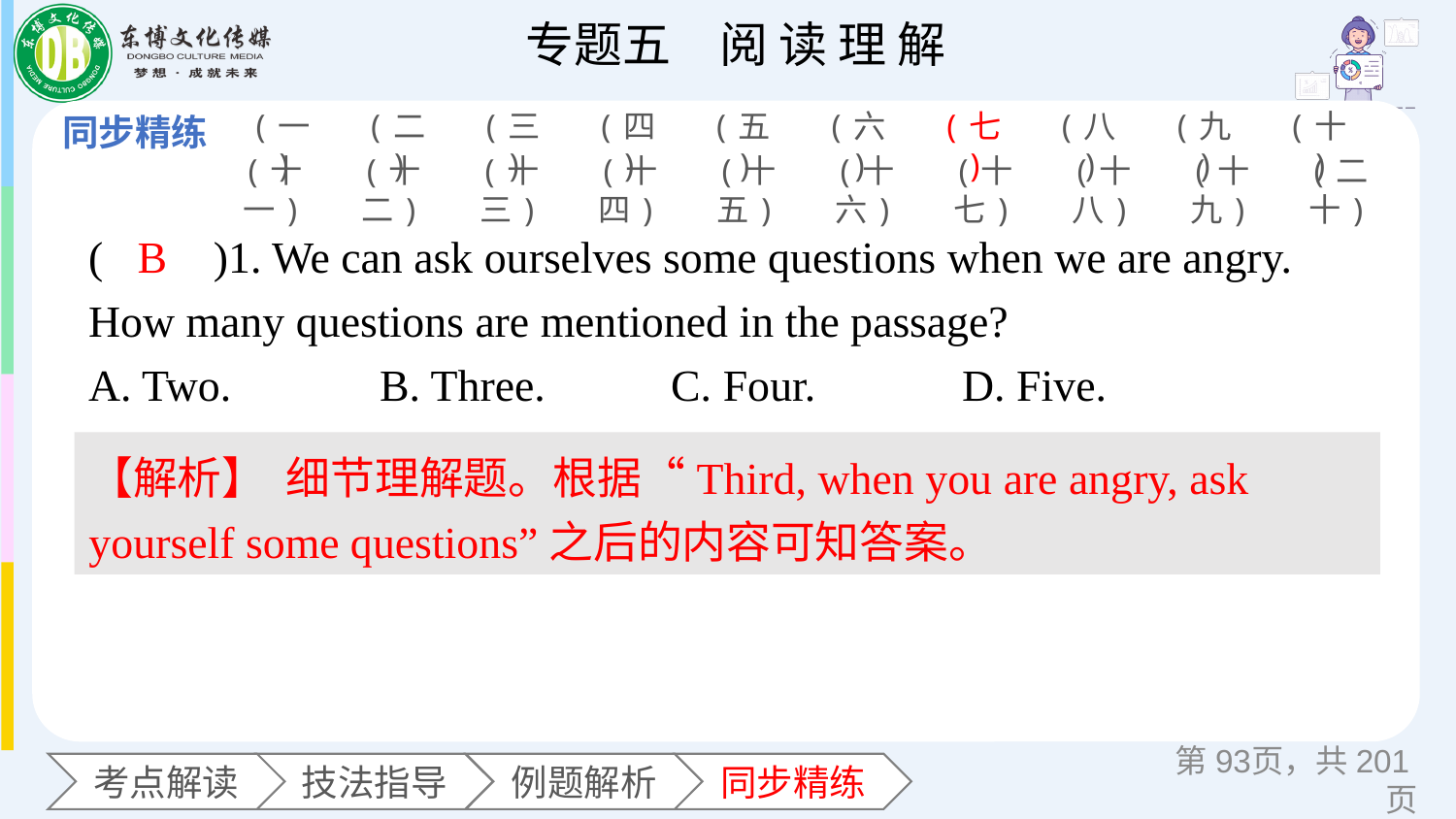

(一)
(二)
(三)
(四)
(五)
(六)
(七)
(八)
(九)
(十)
(十一)
(十二)
(十三)
(十四)
(十五)
(十六)
(十七)
(十八)
(十九)
(二十)
(　　)1. We can ask ourselves some questions when we are angry. How many questions are mentioned in the passage?
A. Two.    	B. Three.    	C. Four.    	D. Five.
B
【解析】  细节理解题。根据“Third, when you are angry, ask yourself some questions”之后的内容可知答案。
第93页，共201页